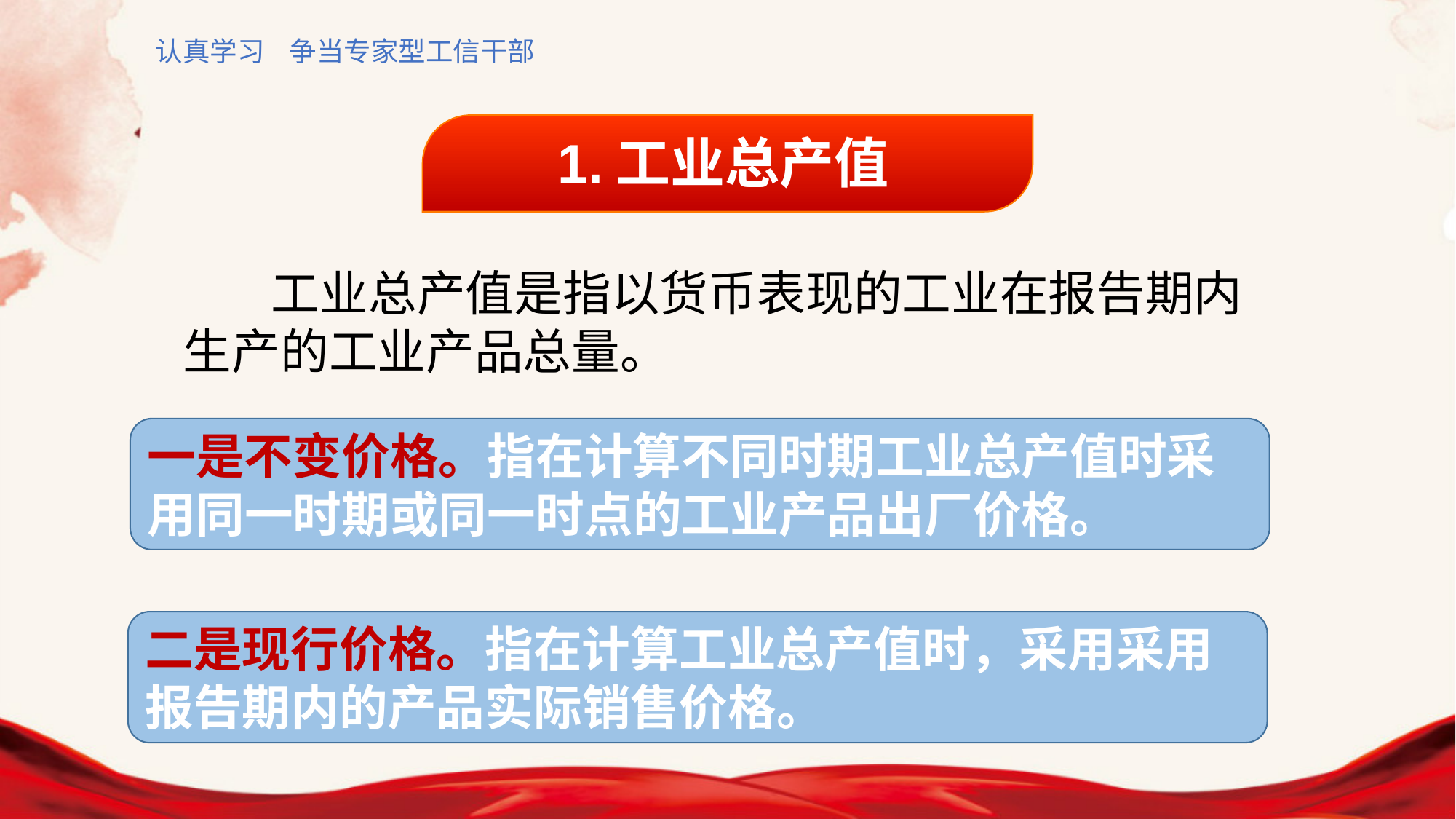

认真学习    争当专家型工信干部

1.工业总产值
       工业总产值是指以货币表现的工业在报告期内生产的工业产品总量。
一是不变价格。指在计算不同时期工业总产值时采用同一时期或同一时点的工业产品出厂价格。
二是现行价格。指在计算工业总产值时，采用采用报告期内的产品实际销售价格。